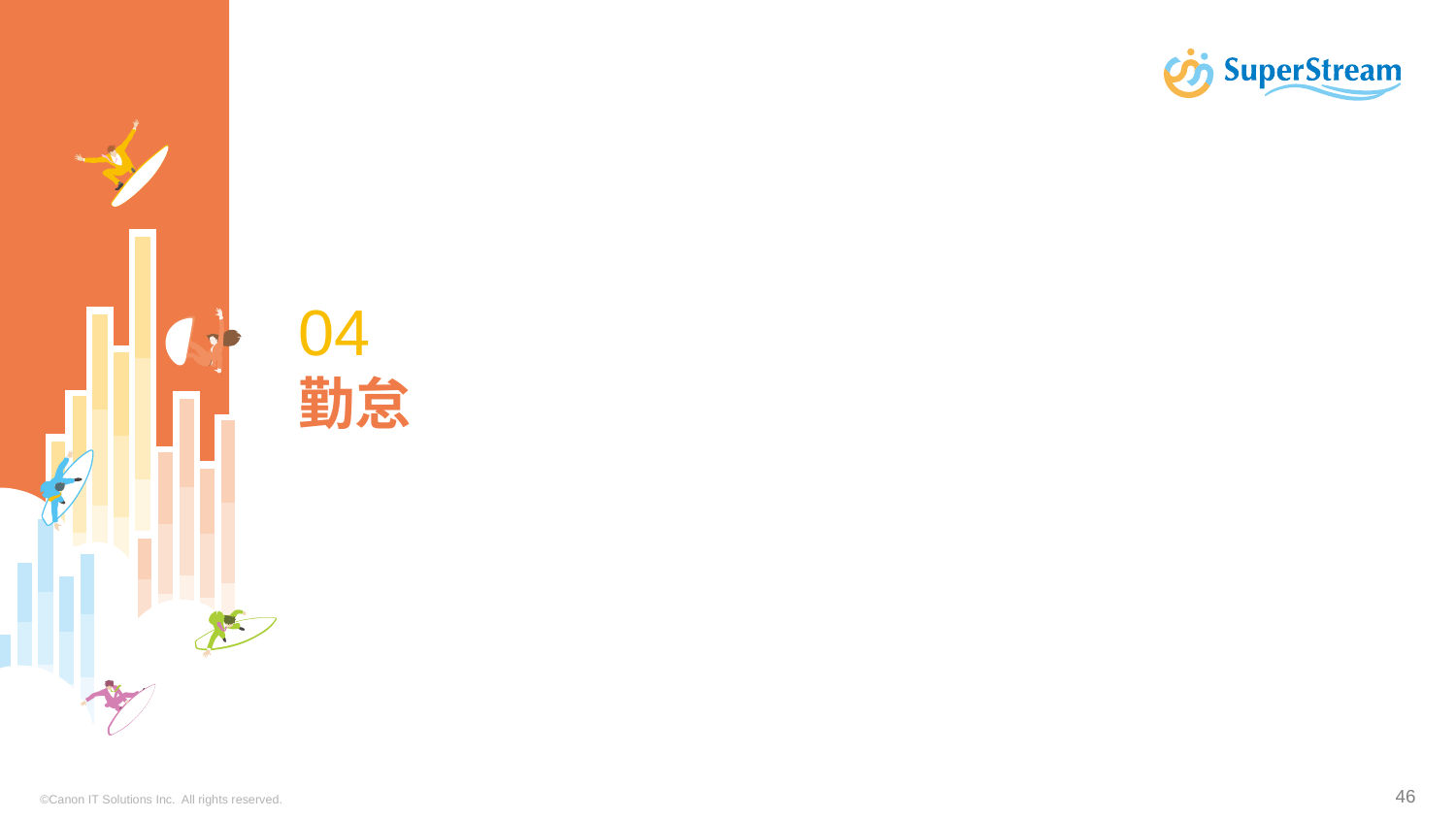

# 04 勤怠
©Canon IT Solutions Inc.  All rights reserved.
46